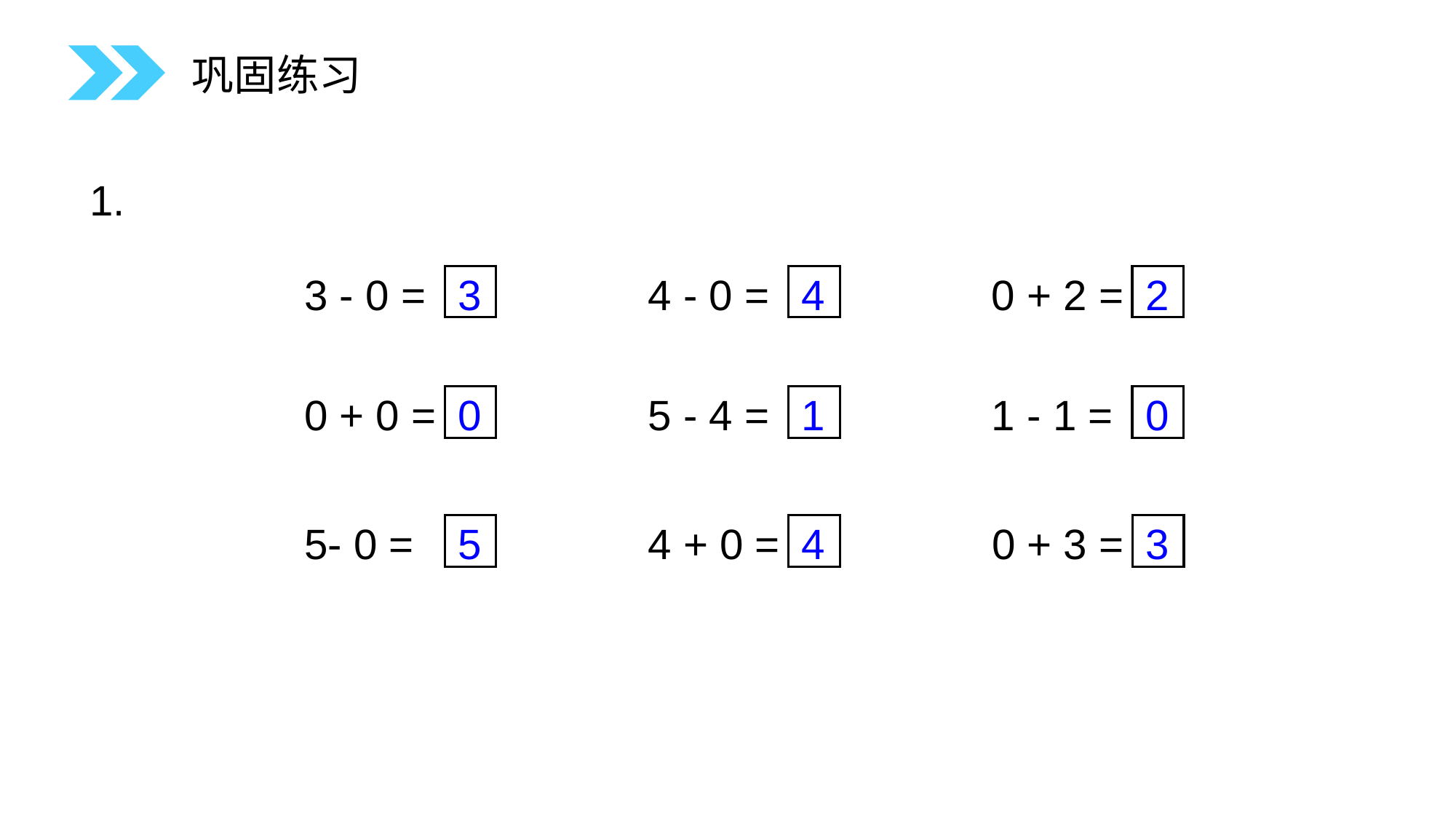

巩固练习
1.
3 - 0 =

3
4 - 0 =

4
0 + 2 =

2
0 + 0 =

0
5 - 4 =

1
1 - 1 =

0
5- 0 =

5
4 + 0 =

4
0 + 3 =

3